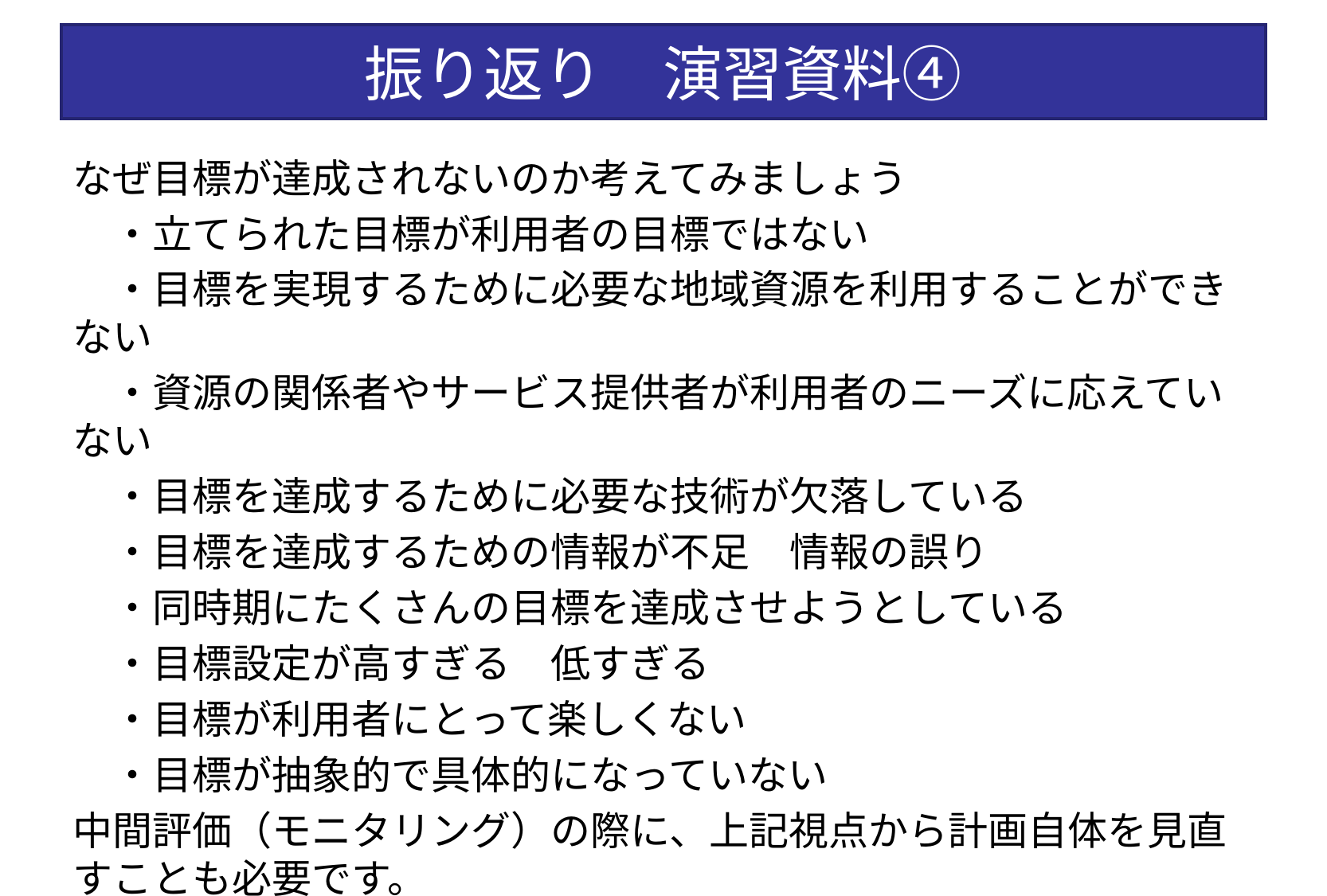

# 振り返り　演習資料④
なぜ目標が達成されないのか考えてみましょう
　・立てられた目標が利用者の目標ではない
　・目標を実現するために必要な地域資源を利用することができない
　・資源の関係者やサービス提供者が利用者のニーズに応えていない
　・目標を達成するために必要な技術が欠落している
　・目標を達成するための情報が不足　情報の誤り
　・同時期にたくさんの目標を達成させようとしている
　・目標設定が高すぎる　低すぎる
　・目標が利用者にとって楽しくない
　・目標が抽象的で具体的になっていない
中間評価（モニタリング）の際に、上記視点から計画自体を見直すことも必要です。